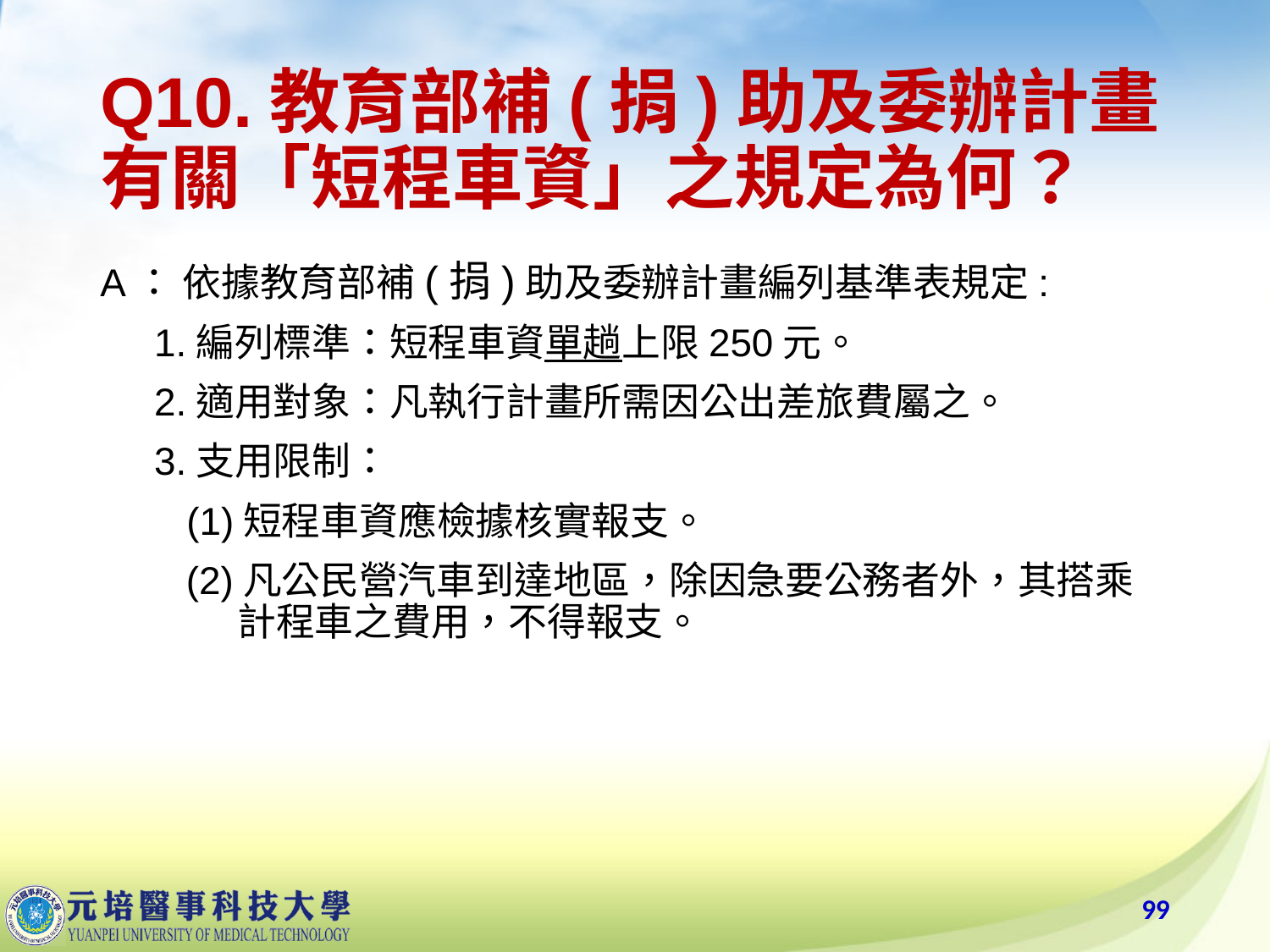

# Q10.教育部補(捐)助及委辦計畫有關「短程車資」之規定為何？
A： 依據教育部補(捐)助及委辦計畫編列基準表規定:
     1.編列標準：短程車資單趟上限250元。
     2.適用對象：凡執行計畫所需因公出差旅費屬之。
     3.支用限制：
        (1)短程車資應檢據核實報支。
        (2)凡公民營汽車到達地區，除因急要公務者外，其搭乘計程車之費用，不得報支。

99